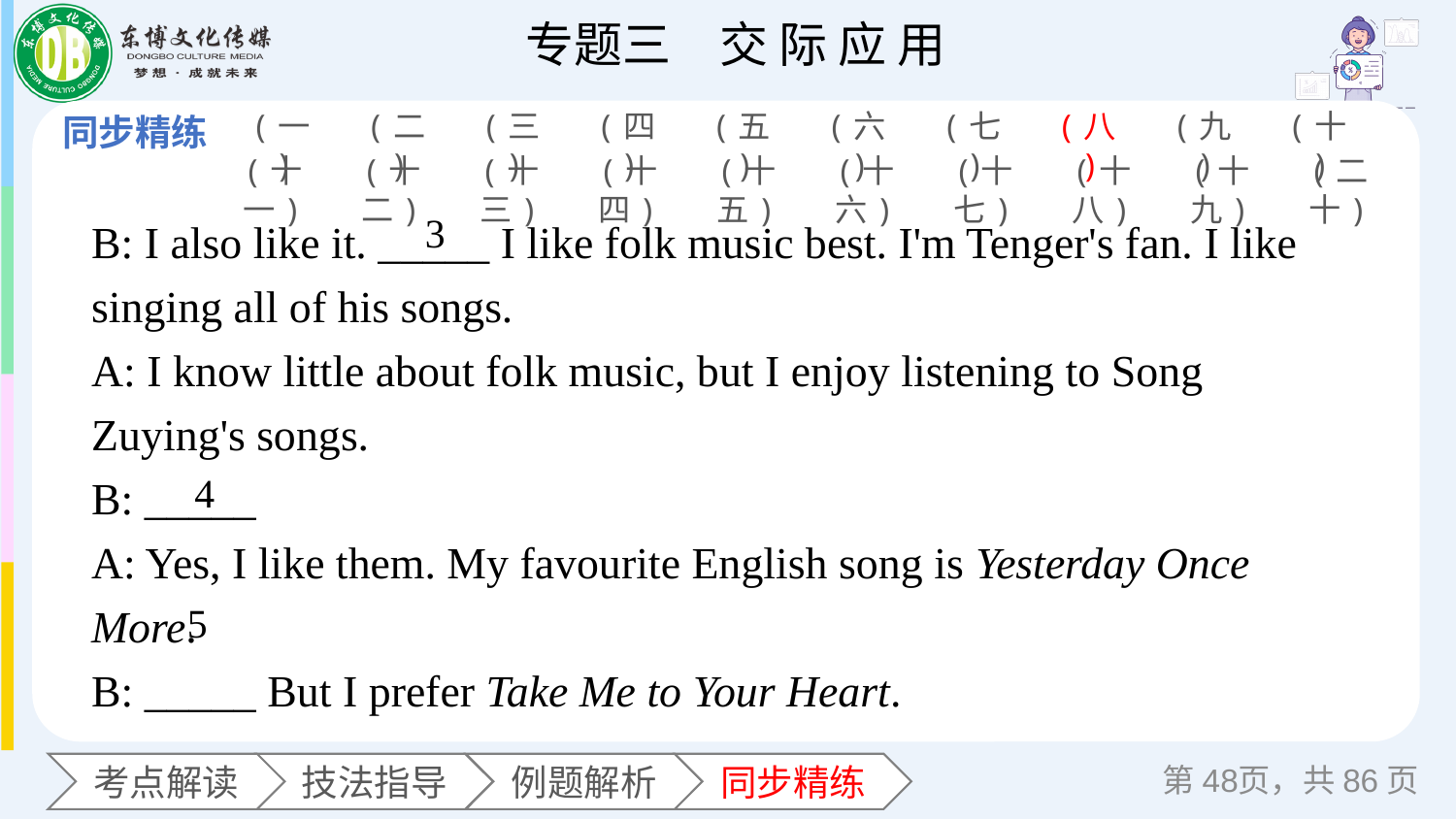

(一)
(二)
(三)
(四)
(五)
(六)
(七)
(八)
(九)
(十)
(十一)
(十二)
(十三)
(十四)
(十五)
(十六)
(十七)
(十八)
(十九)
(二十)
B: I also like it. _____ I like folk music best. I'm Tenger's fan. I like singing all of his songs.
A: I know little about folk music, but I enjoy listening to Song Zuying's songs.
B: _____
A: Yes, I like them. My favourite English song is Yesterday Once More.
B: _____ But I prefer Take Me to Your Heart.
3
4
5
第48页，共86页